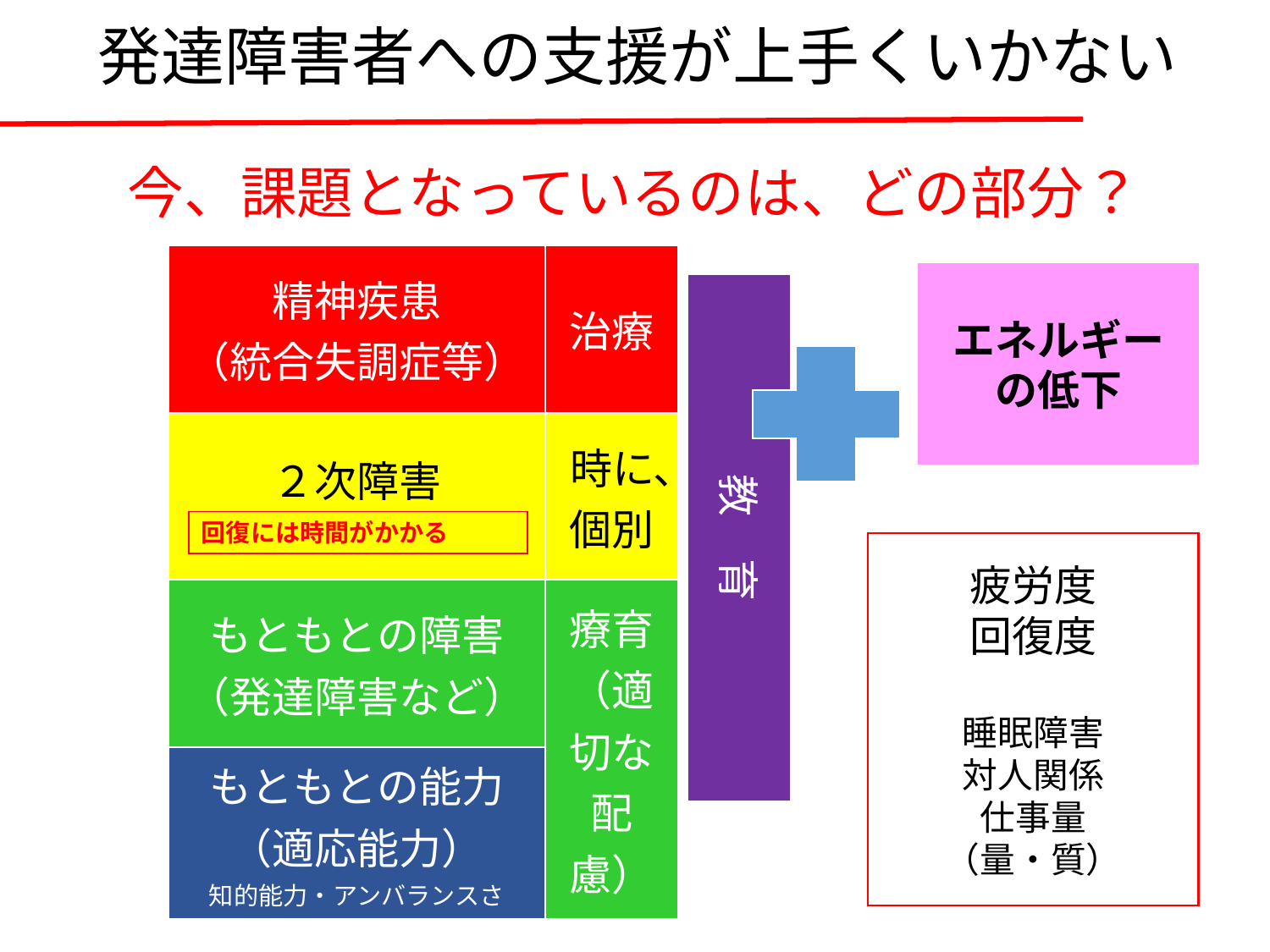

発達障害者への支援が上手くいかない
今、課題となっているのは、どの部分？
| 精神疾患 （統合失調症等） | 治療 |
| --- | --- |
| ２次障害 | 時に、 個別 |
| もともとの障害 （発達障害など） | 療育 （適切な配慮） |
| もともとの能力 （適応能力） 知的能力・アンバランスさ |  |
エネルギー
の低下
教　育

回復には時間がかかる
疲労度
回復度

睡眠障害
対人関係
仕事量
（量・質）